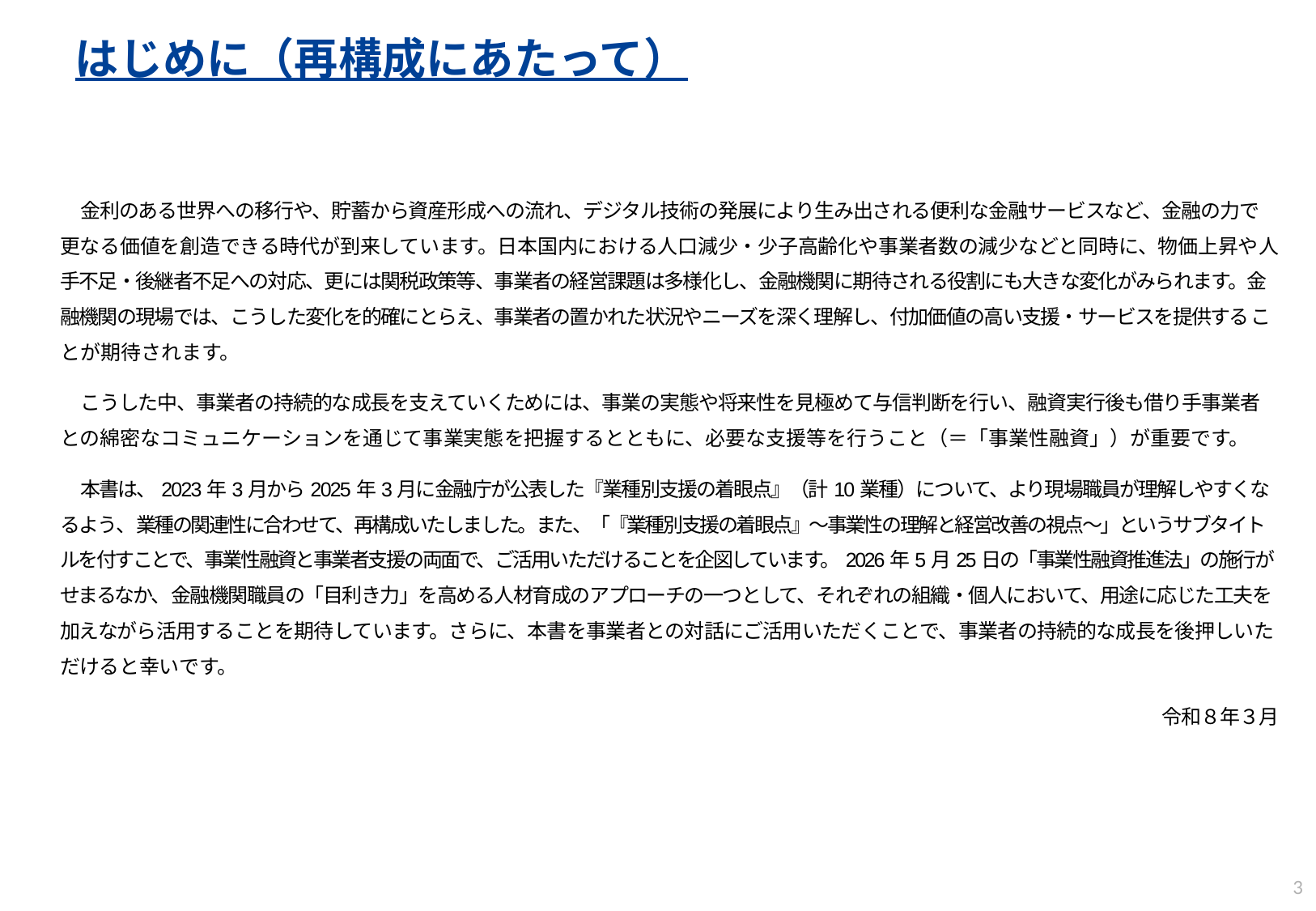

はじめに（再構成にあたって）
　金利のある世界への移行や、貯蓄から資産形成への流れ、デジタル技術の発展により生み出される便利な金融サービスなど、金融の力で更なる価値を創造できる時代が到来しています。日本国内における人口減少・少子高齢化や事業者数の減少などと同時に、物価上昇や人手不足・後継者不足への対応、更には関税政策等、事業者の経営課題は多様化し、金融機関に期待される役割にも大きな変化がみられます。金融機関の現場では、こうした変化を的確にとらえ、事業者の置かれた状況やニーズを深く理解し、付加価値の高い支援・サービスを提供することが期待されます。
　こうした中、事業者の持続的な成長を支えていくためには、事業の実態や将来性を見極めて与信判断を行い、融資実行後も借り手事業者との綿密なコミュニケーションを通じて事業実態を把握するとともに、必要な支援等を行うこと（＝「事業性融資」）が重要です。
　本書は、2023年3月から2025年3月に金融庁が公表した『業種別支援の着眼点』（計10業種）について、より現場職員が理解しやすくなるよう、業種の関連性に合わせて、再構成いたしました。また、「『業種別支援の着眼点』～事業性の理解と経営改善の視点～」というサブタイトルを付すことで、事業性融資と事業者支援の両面で、ご活用いただけることを企図しています。2026年5月25日の「事業性融資推進法」の施行がせまるなか、金融機関職員の「目利き力」を高める人材育成のアプローチの一つとして、それぞれの組織・個人において、用途に応じた工夫を加えながら活用することを期待しています。さらに、本書を事業者との対話にご活用いただくことで、事業者の持続的な成長を後押しいただけると幸いです。
令和８年３月
3